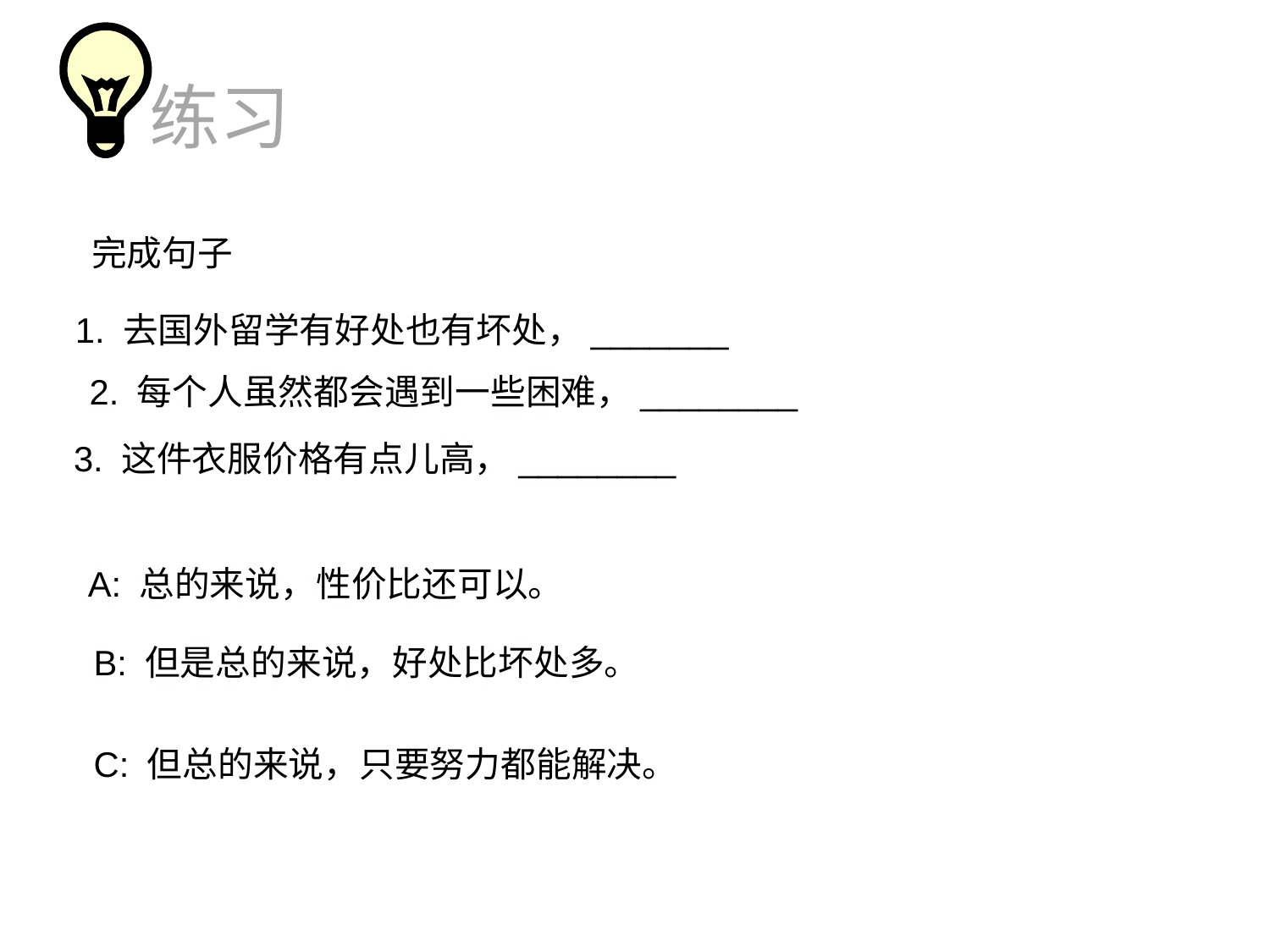

练习
完成句子
1. 去国外留学有好处也有坏处，_______
2. 每个人虽然都会遇到一些困难，________
3. 这件衣服价格有点儿高，________
A: 总的来说，性价比还可以。
B: 但是总的来说，好处比坏处多。
C: 但总的来说，只要努力都能解决。